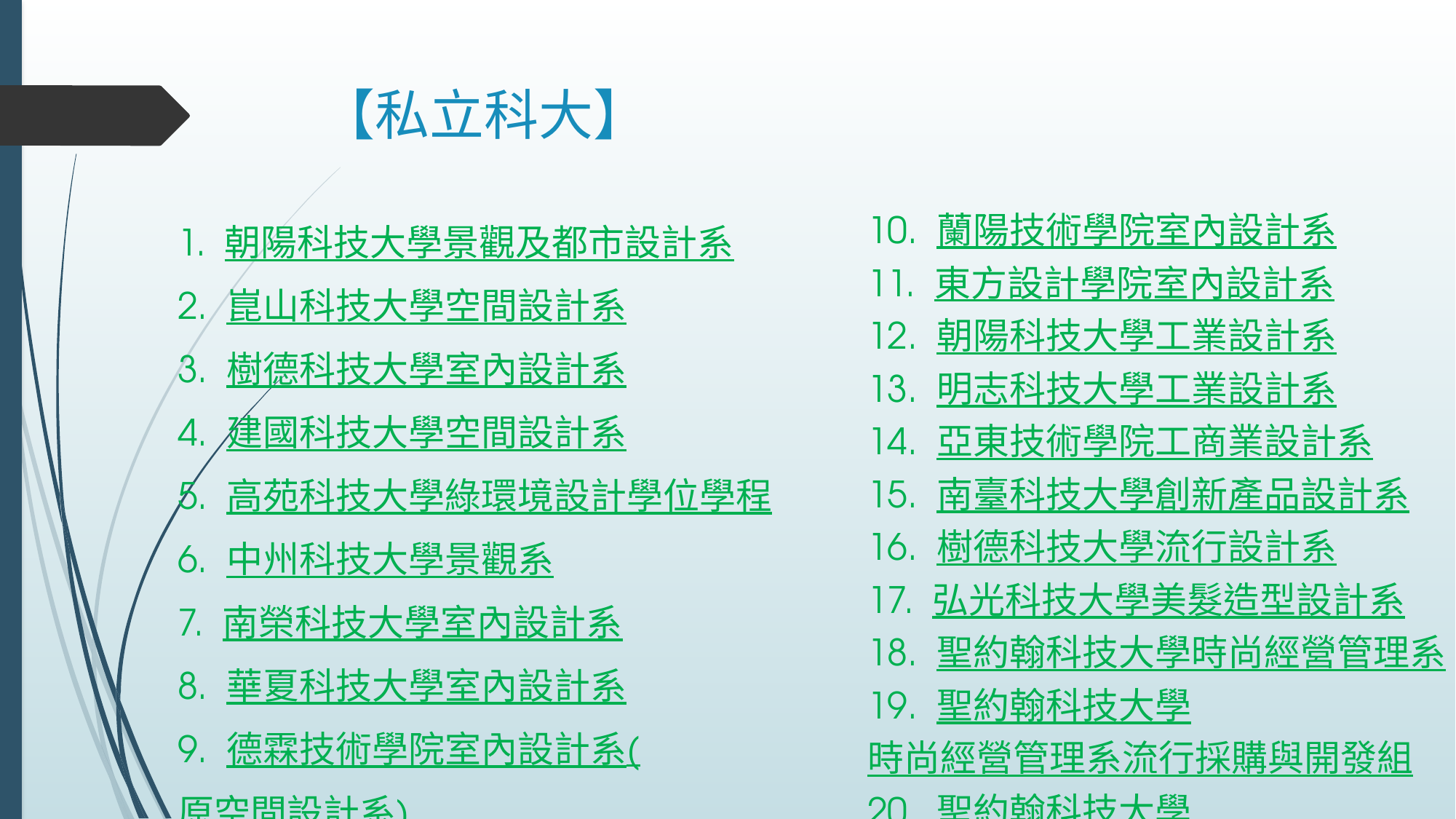

# 【私立科大】
10. 蘭陽技術學院室內設計系
11. 東方設計學院室內設計系
12. 朝陽科技大學工業設計系
13. 明志科技大學工業設計系
14. 亞東技術學院工商業設計系
15. 南臺科技大學創新產品設計系
16. 樹德科技大學流行設計系
17. 弘光科技大學美髮造型設計系
18. 聖約翰科技大學時尚經營管理系
19. 聖約翰科技大學
時尚經營管理系流行採購與開發組
20. 聖約翰科技大學
時尚經營管理系時尚事業經營組
1. 朝陽科技大學景觀及都市設計系
2. 崑山科技大學空間設計系
3. 樹德科技大學室內設計系
4. 建國科技大學空間設計系
5. 高苑科技大學綠環境設計學位學程
6. 中州科技大學景觀系
7. 南榮科技大學室內設計系
8. 華夏科技大學室內設計系
9. 德霖技術學院室內設計系(原空間設計系)